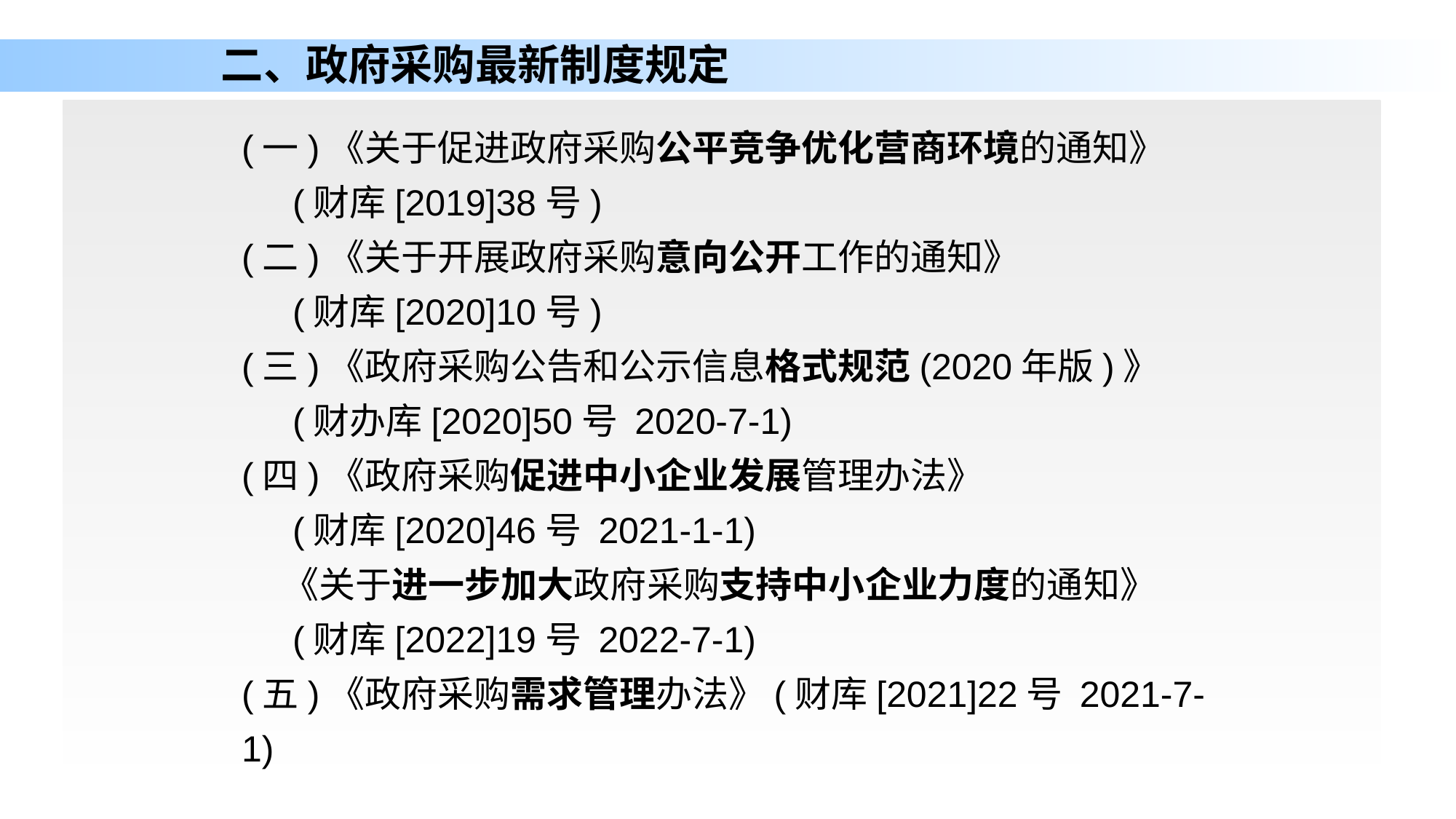

# 二、政府采购最新制度规定
(一)《关于促进政府采购公平竞争优化营商环境的通知》
     (财库[2019]38号)
(二)《关于开展政府采购意向公开工作的通知》
     (财库[2020]10号)
(三)《政府采购公告和公示信息格式规范(2020年版)》
     (财办库[2020]50号 2020-7-1)
(四)《政府采购促进中小企业发展管理办法》
     (财库[2020]46号 2021-1-1)
    《关于进一步加大政府采购支持中小企业力度的通知》
     (财库[2022]19号 2022-7-1)
(五)《政府采购需求管理办法》(财库[2021]22号 2021-7-1)